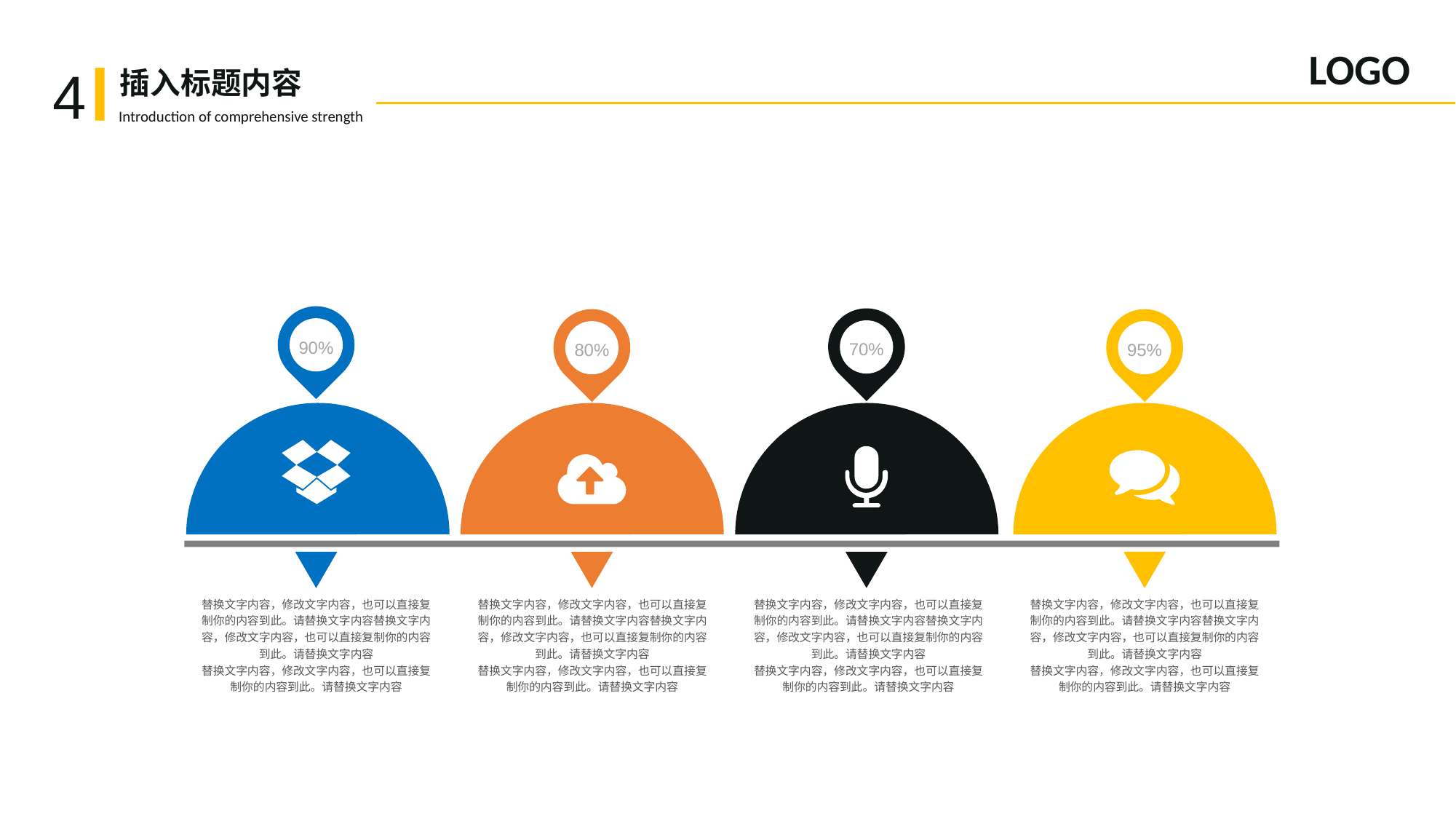

90%

70%

80%

95%

替换文字内容，修改文字内容，也可以直接复制你的内容到此。请替换文字内容替换文字内容，修改文字内容，也可以直接复制你的内容到此。请替换文字内容
替换文字内容，修改文字内容，也可以直接复制你的内容到此。请替换文字内容
替换文字内容，修改文字内容，也可以直接复制你的内容到此。请替换文字内容替换文字内容，修改文字内容，也可以直接复制你的内容到此。请替换文字内容
替换文字内容，修改文字内容，也可以直接复制你的内容到此。请替换文字内容
替换文字内容，修改文字内容，也可以直接复制你的内容到此。请替换文字内容替换文字内容，修改文字内容，也可以直接复制你的内容到此。请替换文字内容
替换文字内容，修改文字内容，也可以直接复制你的内容到此。请替换文字内容
替换文字内容，修改文字内容，也可以直接复制你的内容到此。请替换文字内容替换文字内容，修改文字内容，也可以直接复制你的内容到此。请替换文字内容
替换文字内容，修改文字内容，也可以直接复制你的内容到此。请替换文字内容